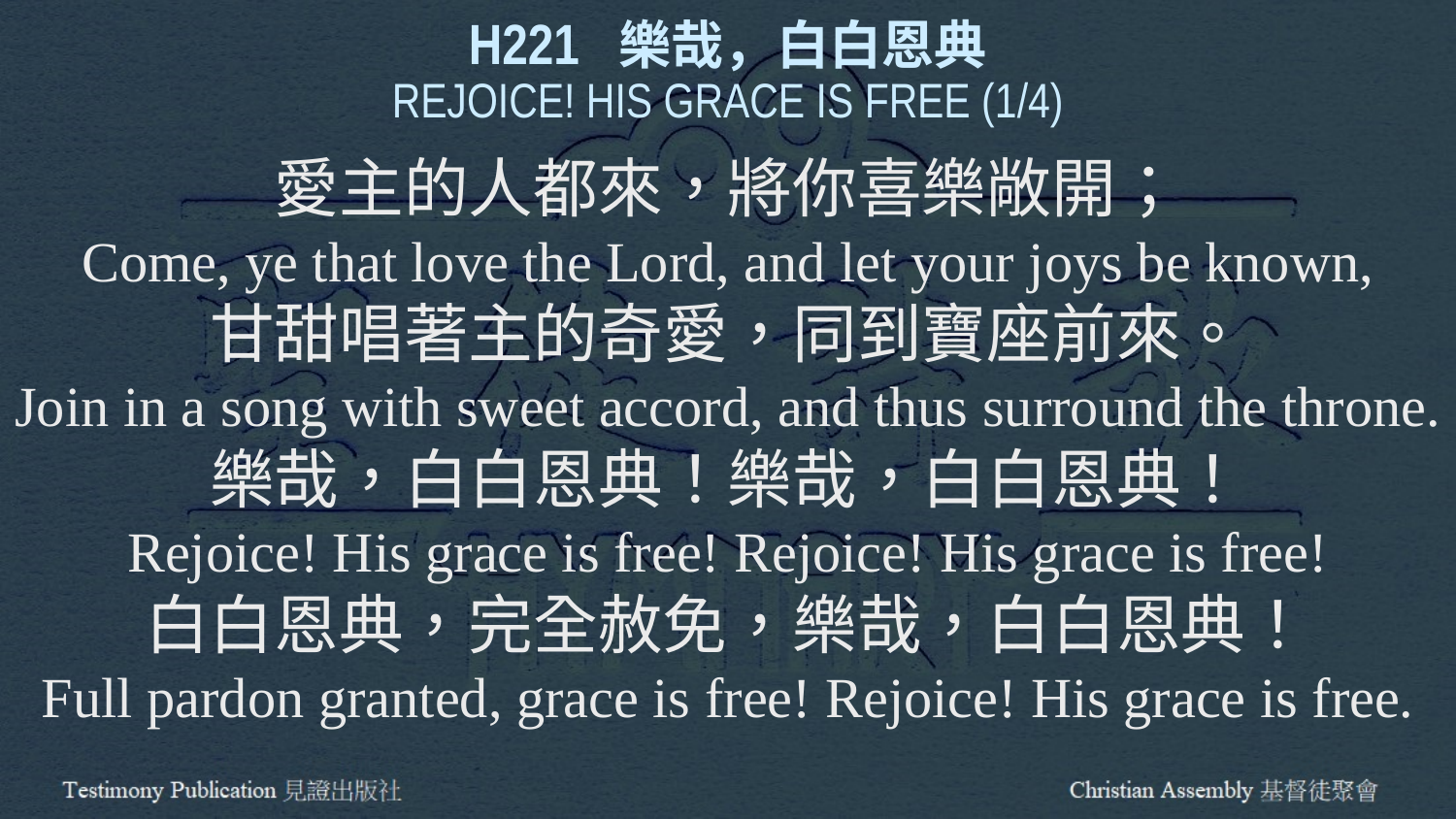

H221  樂哉，白白恩典
REJOICE! HIS GRACE IS FREE (1/4)
愛主的人都來，將你喜樂敞開；
Come, ye that love the Lord, and let your joys be known,
甘甜唱著主的奇愛，同到寶座前來。
Join in a song with sweet accord, and thus surround the throne.
樂哉，白白恩典！樂哉，白白恩典！
Rejoice! His grace is free! Rejoice! His grace is free!
白白恩典，完全赦免，樂哉，白白恩典！
Full pardon granted, grace is free! Rejoice! His grace is free.